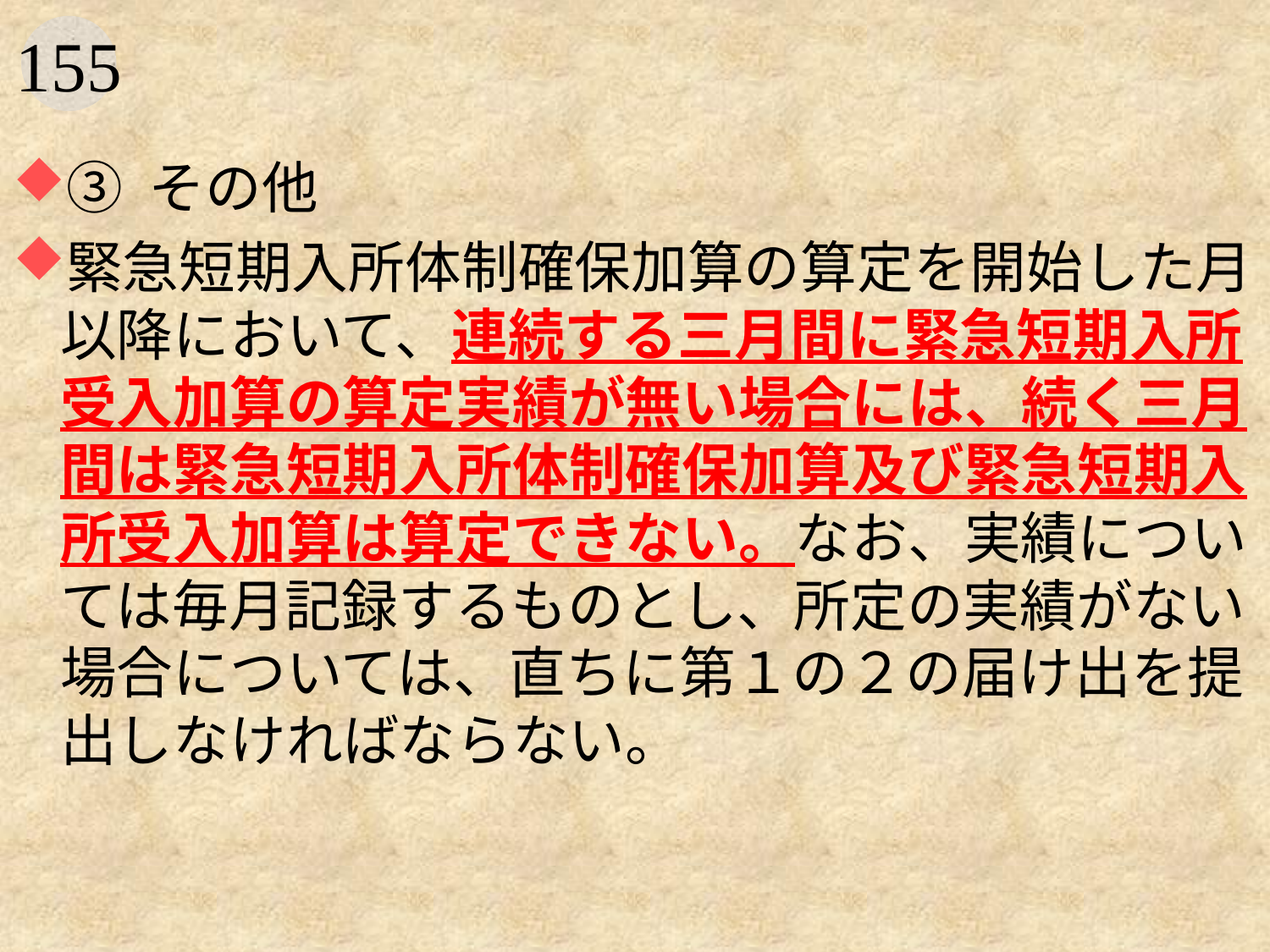

#
③ その他
緊急短期入所体制確保加算の算定を開始した月以降において、連続する三月間に緊急短期入所受入加算の算定実績が無い場合には、続く三月間は緊急短期入所体制確保加算及び緊急短期入所受入加算は算定できない。なお、実績については毎月記録するものとし、所定の実績がない場合については、直ちに第１の２の届け出を提出しなければならない。